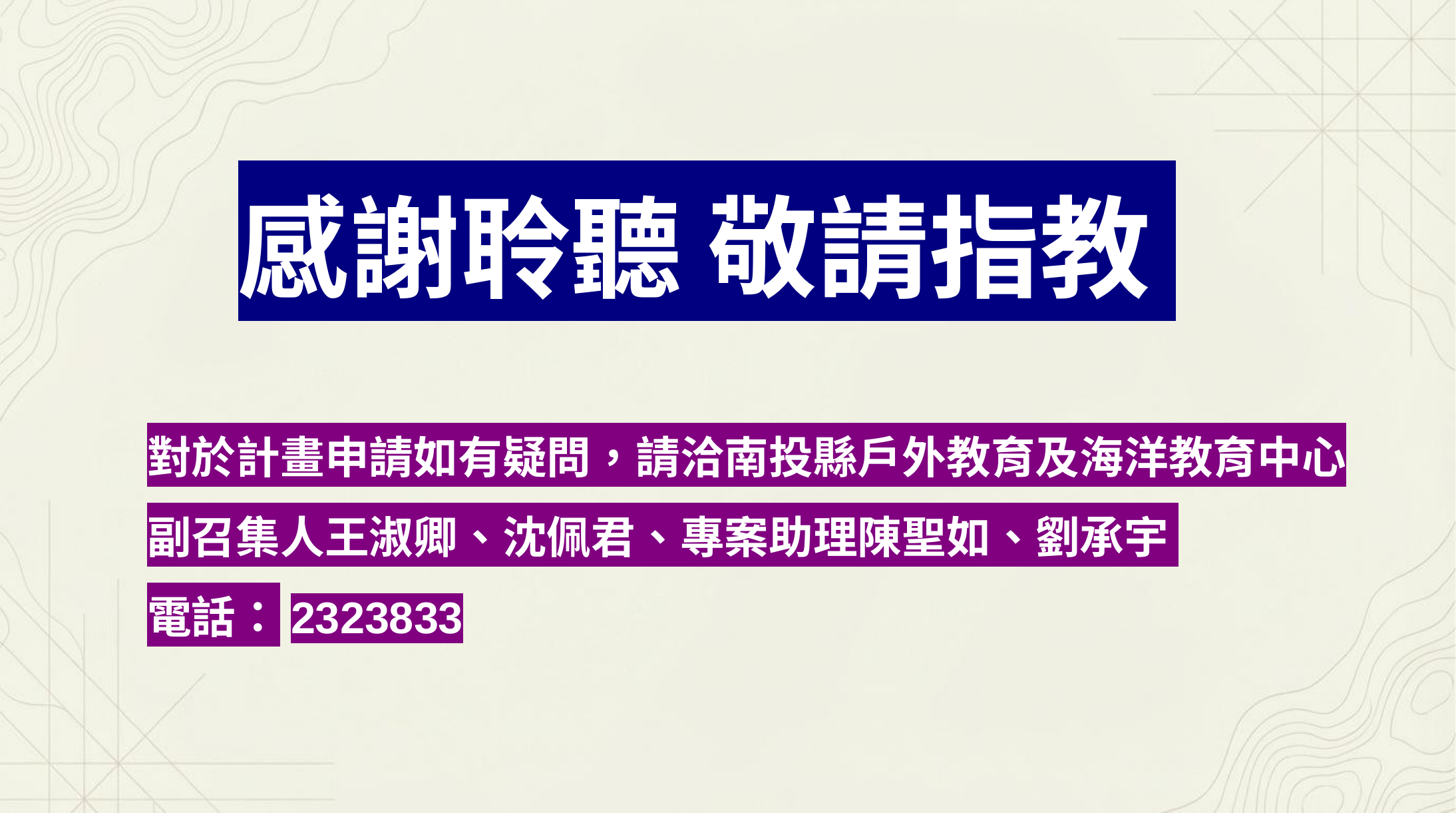

感謝聆聽 敬請指教
對於計畫申請如有疑問，請洽南投縣戶外教育及海洋教育中心副召集人王淑卿、沈佩君、專案助理陳聖如、劉承宇
電話：2323833